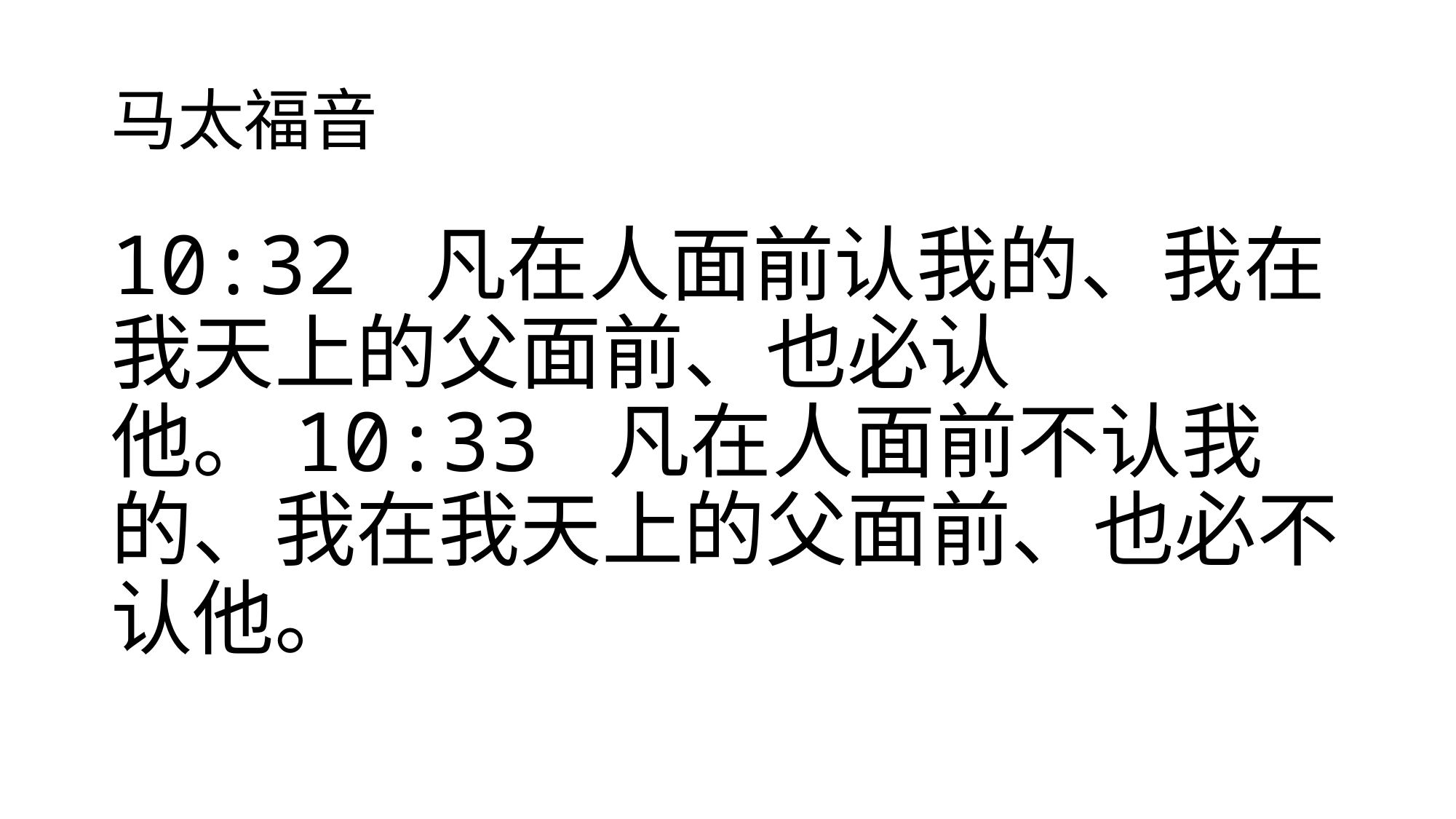

# 马太福音
10:32 凡在人面前认我的、我在我天上的父面前、也必认他。10:33 凡在人面前不认我的、我在我天上的父面前、也必不认他。